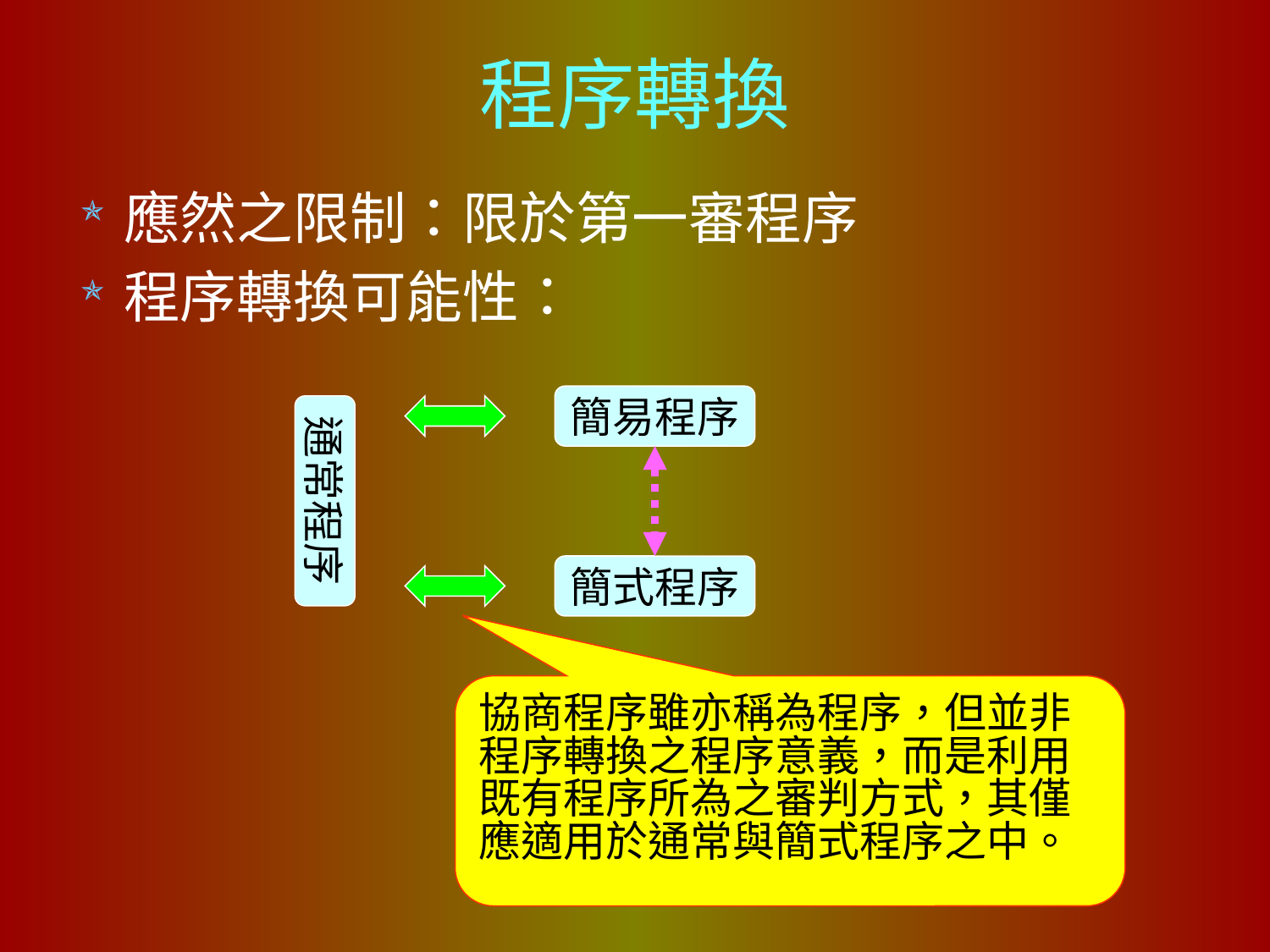

# 程序轉換
應然之限制：限於第一審程序
程序轉換可能性：
簡易程序
通常程序

簡式程序

協商程序雖亦稱為程序，但並非程序轉換之程序意義，而是利用既有程序所為之審判方式，其僅應適用於通常與簡式程序之中。